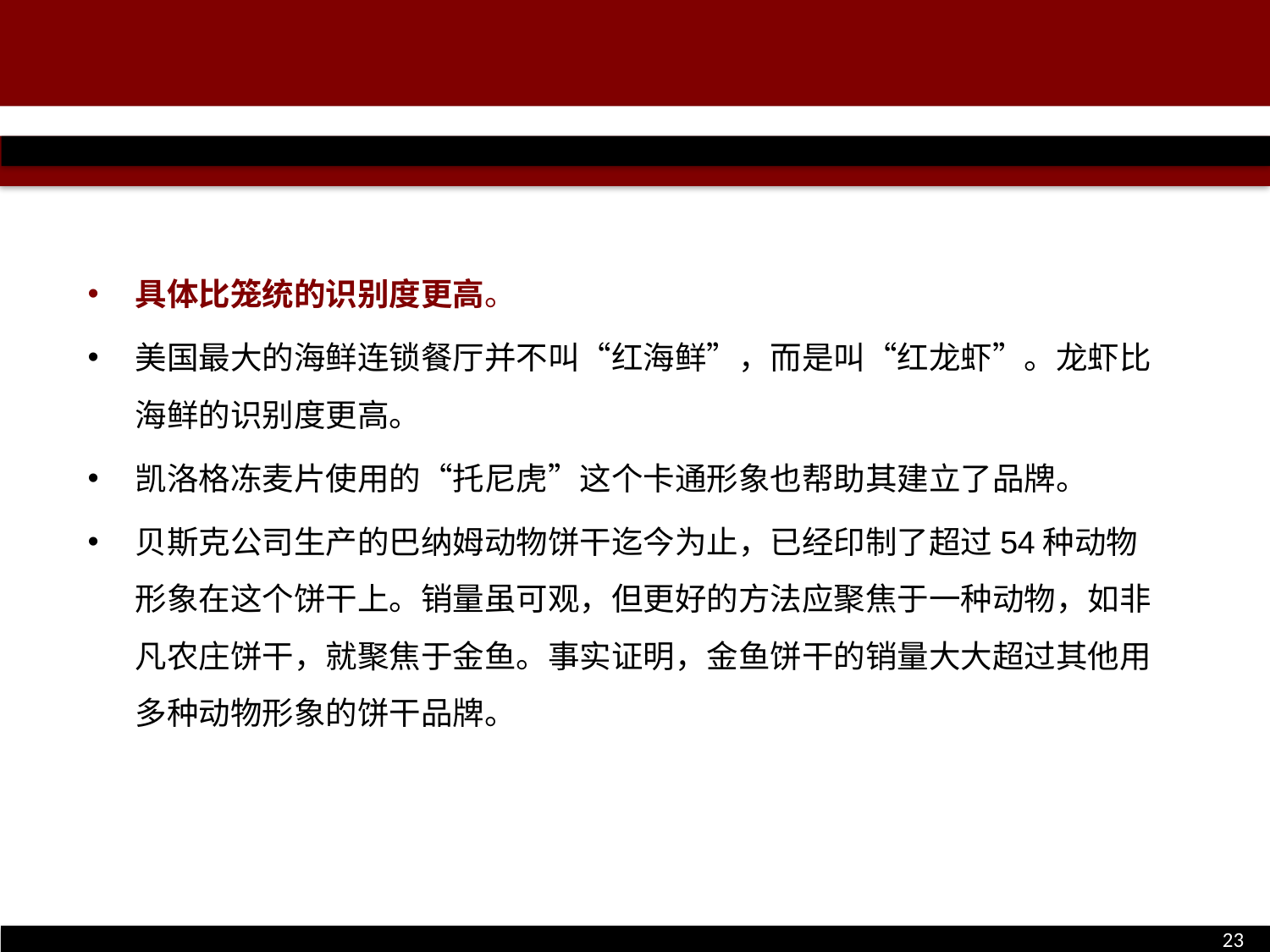

具体比笼统的识别度更高。
美国最大的海鲜连锁餐厅并不叫“红海鲜”，而是叫“红龙虾”。龙虾比海鲜的识别度更高。
凯洛格冻麦片使用的“托尼虎”这个卡通形象也帮助其建立了品牌。
贝斯克公司生产的巴纳姆动物饼干迄今为止，已经印制了超过54种动物形象在这个饼干上。销量虽可观，但更好的方法应聚焦于一种动物，如非凡农庄饼干，就聚焦于金鱼。事实证明，金鱼饼干的销量大大超过其他用多种动物形象的饼干品牌。